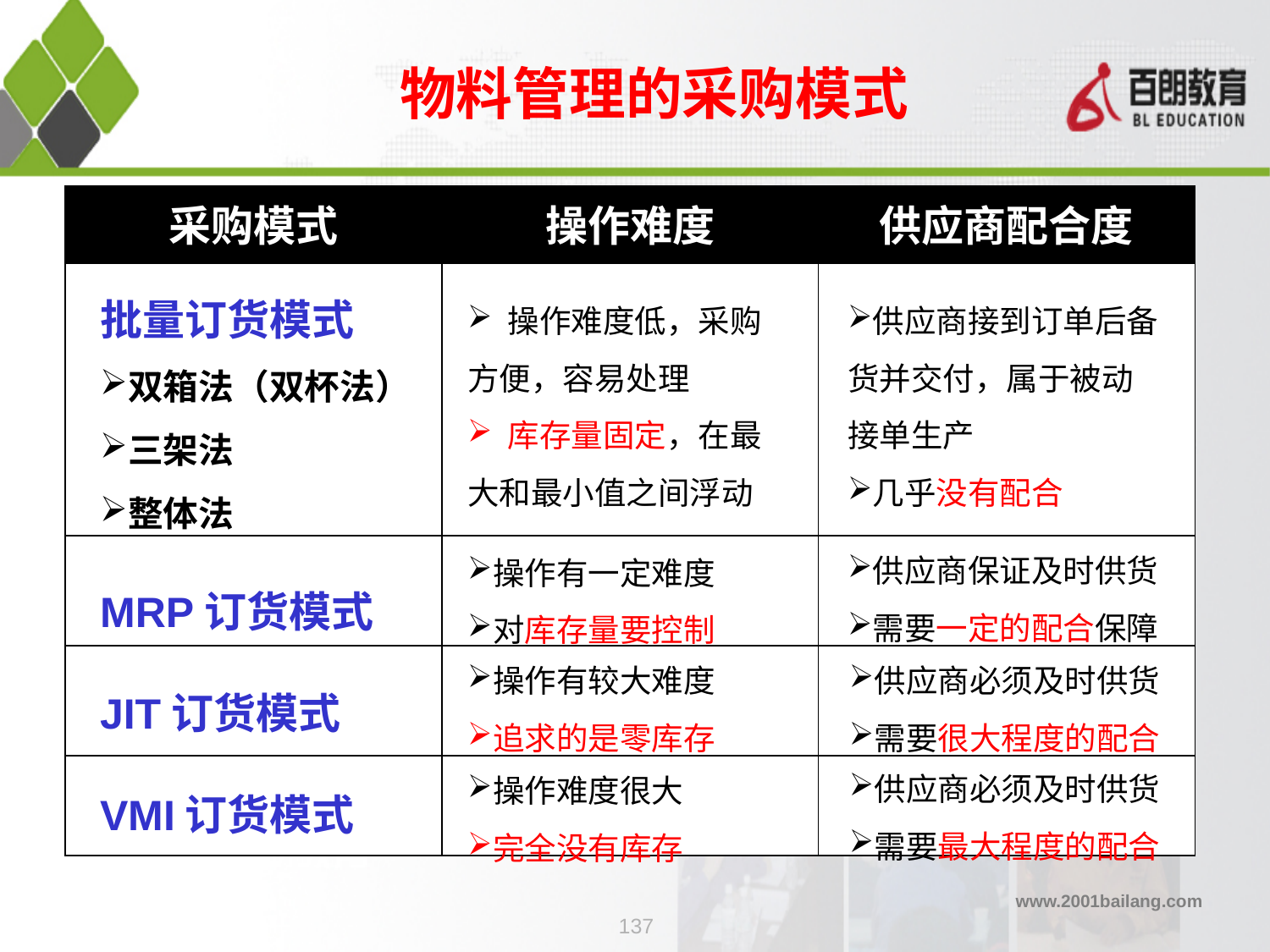

物料管理的采购模式
| 采购模式 | 操作难度 | 供应商配合度 |
| --- | --- | --- |
|  |  |  |
|  |  |  |
|  |  |  |
|  |  |  |
批量订货模式
双箱法（双杯法）
三架法
整体法
MRP订货模式
JIT订货模式
VMI订货模式
 操作难度低，采购方便，容易处理
 库存量固定，在最大和最小值之间浮动
供应商接到订单后备货并交付，属于被动接单生产
几乎没有配合
供应商保证及时供货
需要一定的配合保障
操作有一定难度
对库存量要控制
操作有较大难度
追求的是零库存
供应商必须及时供货
需要很大程度的配合
供应商必须及时供货
需要最大程度的配合
操作难度很大
完全没有库存
137